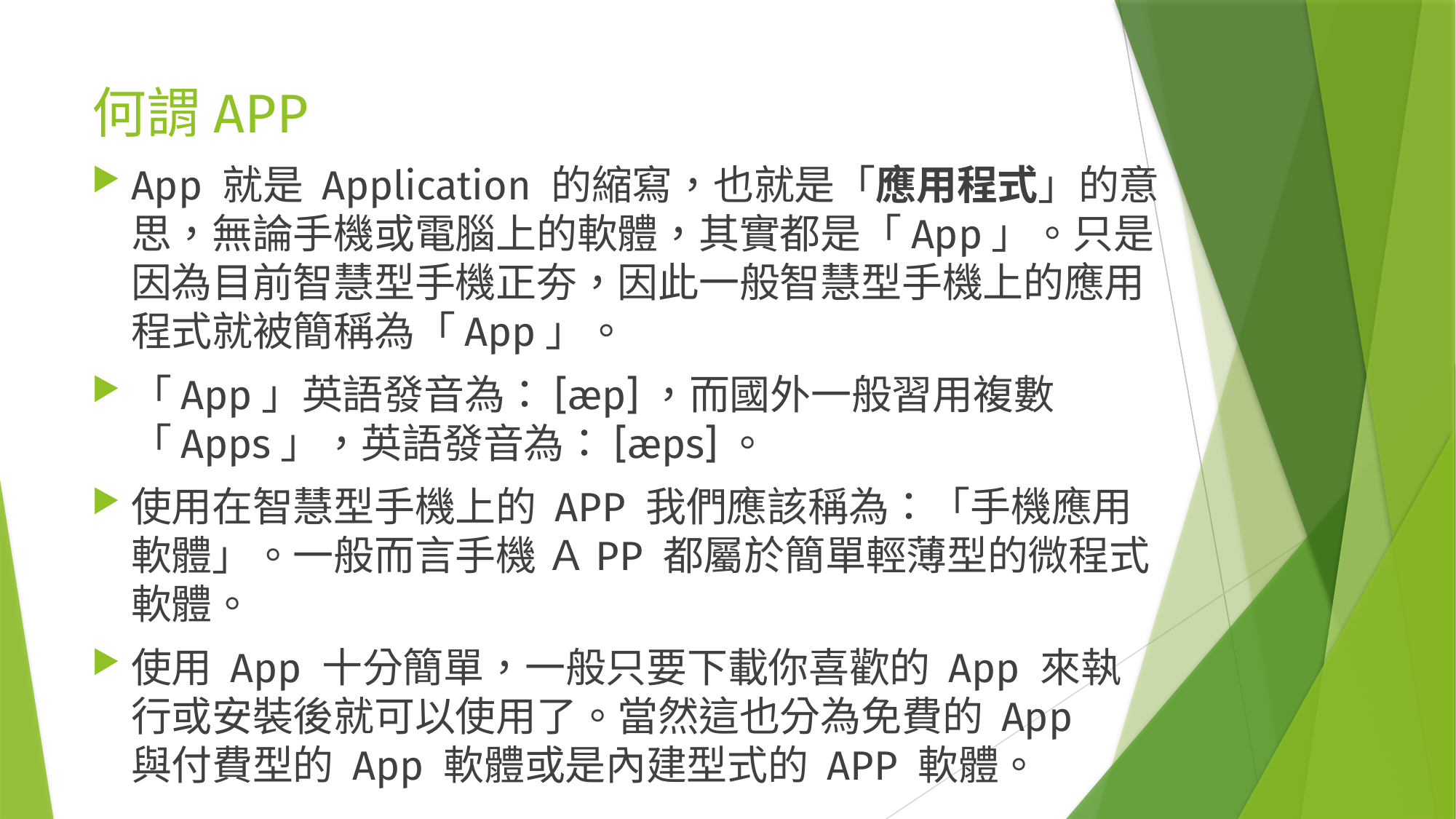

# 何謂APP
App 就是 Application 的縮寫，也就是「應用程式」的意思，無論手機或電腦上的軟體，其實都是「App」。只是因為目前智慧型手機正夯，因此一般智慧型手機上的應用程式就被簡稱為「App」。
「App」英語發音為：[æp]，而國外一般習用複數「Apps」，英語發音為：[æps]。
使用在智慧型手機上的 APP 我們應該稱為：「手機應用軟體」。一般而言手機 ＡPP 都屬於簡單輕薄型的微程式軟體。
使用 App 十分簡單，一般只要下載你喜歡的 App 來執行或安裝後就可以使用了。當然這也分為免費的 App
與付費型的 App 軟體或是內建型式的 APP 軟體。